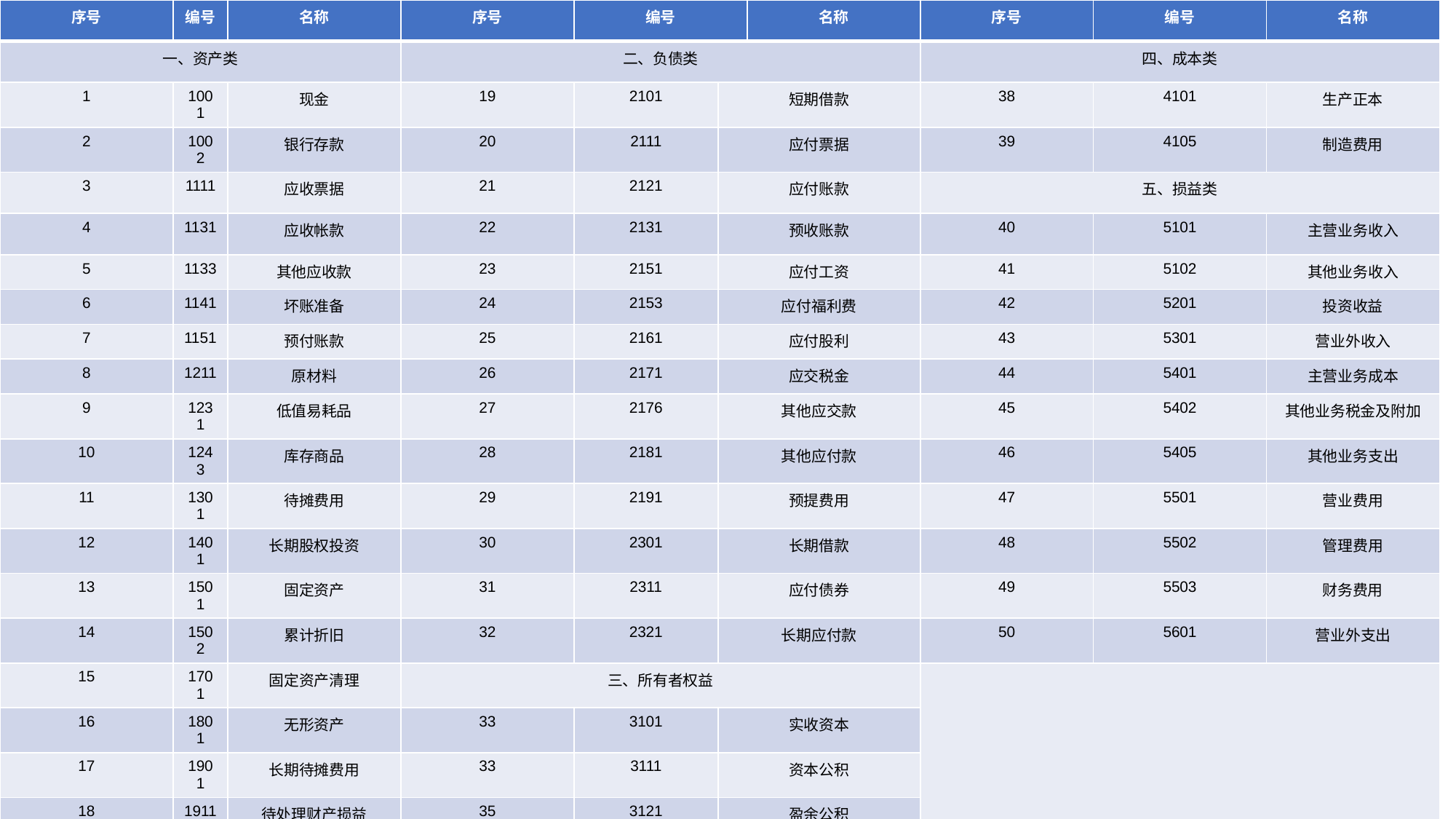

| 序号 | 编号 | 名称 | 序号 | 编号 |  | 名称 | 序号 | 编号 | 名称 |
| --- | --- | --- | --- | --- | --- | --- | --- | --- | --- |
| 一、资产类 |  |  | 二、负债类 |  |  |  | 四、成本类 |  |  |
| 1 | 1001 | 现金 | 19 | 2101 | 短期借款 | 短期借款 | 38 | 4101 | 生产正本 |
| 2 | 1002 | 银行存款 | 20 | 2111 | 应付票据 | 应付票据 | 39 | 4105 | 制造费用 |
| 3 | 1111 | 应收票据 | 21 | 2121 | 应付账款 | 应付账款 | 五、损益类 | 3121 | 盈余公斤 |
| 4 | 1131 | 应收帐款 | 22 | 2131 | 预收账款 | 预收账款 | 40 | 5101 | 主营业务收入 |
| 5 | 1133 | 其他应收款 | 23 | 2151 | 应付工资 | 应付工资 | 41 | 5102 | 其他业务收入 |
| 6 | 1141 | 坏账准备 | 24 | 2153 | 应付福利费 | 应付福利费 | 42 | 5201 | 投资收益 |
| 7 | 1151 | 预付账款 | 25 | 2161 | 应付股利 | 应付股利 | 43 | 5301 | 营业外收入 |
| 8 | 1211 | 原材料 | 26 | 2171 | 应交税金 | 应交税金 | 44 | 5401 | 主营业务成本 |
| 9 | 1231 | 低值易耗品 | 27 | 2176 | 其他应交款 | 其他应交款 | 45 | 5402 | 其他业务税金及附加 |
| 10 | 1243 | 库存商品 | 28 | 2181 | 其他应付款 | 其他应付款 | 46 | 5405 | 其他业务支出 |
| 11 | 1301 | 待摊费用 | 29 | 2191 | 预提费用 | 预提费用 | 47 | 5501 | 营业费用 |
| 12 | 1401 | 长期股权投资 | 30 | 2301 | 长期借款 | 长期借款 | 48 | 5502 | 管理费用 |
| 13 | 1501 | 固定资产 | 31 | 2311 | 应付债券 | 应付债券 | 49 | 5503 | 财务费用 |
| 14 | 1502 | 累计折旧 | 32 | 2321 | 长期应付款 | 长期应付款 | 50 | 5601 | 营业外支出 |
| 15 | 1701 | 固定资产清理 | 三、所有者权益 |  |  |  |  |  |  |
| 16 | 1801 | 无形资产 | 33 | 3101 | 实收资本 | 实收资本 |  |  |  |
| 17 | 1901 | 长期待摊费用 | 33 | 3111 | 资本公积 | 资本公积 |  |  |  |
| 18 | 1911 | 待处理财产损益 | 35 | 3121 | 盈余公积 | 盈余公积 |  |  |  |
|  |  |  | 36 | 3131 | 本年利润 | 本年利润 |  |  |  |
|  |  |  | 37 | 3141 | 利润分配 | 利润分配 |  |  |  |